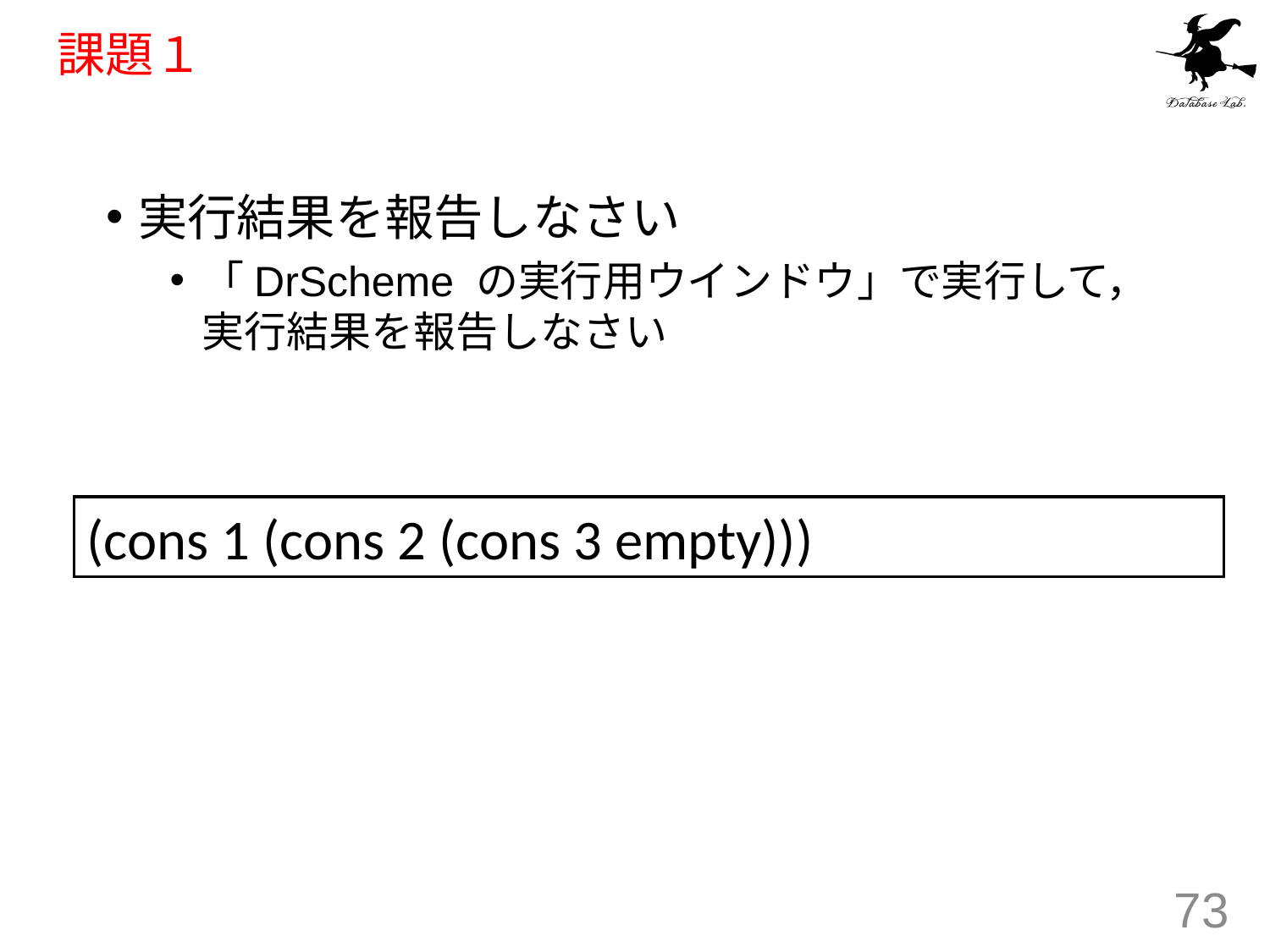

# 課題１
実行結果を報告しなさい
「DrScheme の実行用ウインドウ」で実行して，実行結果を報告しなさい

(cons 1 (cons 2 (cons 3 empty)))
73